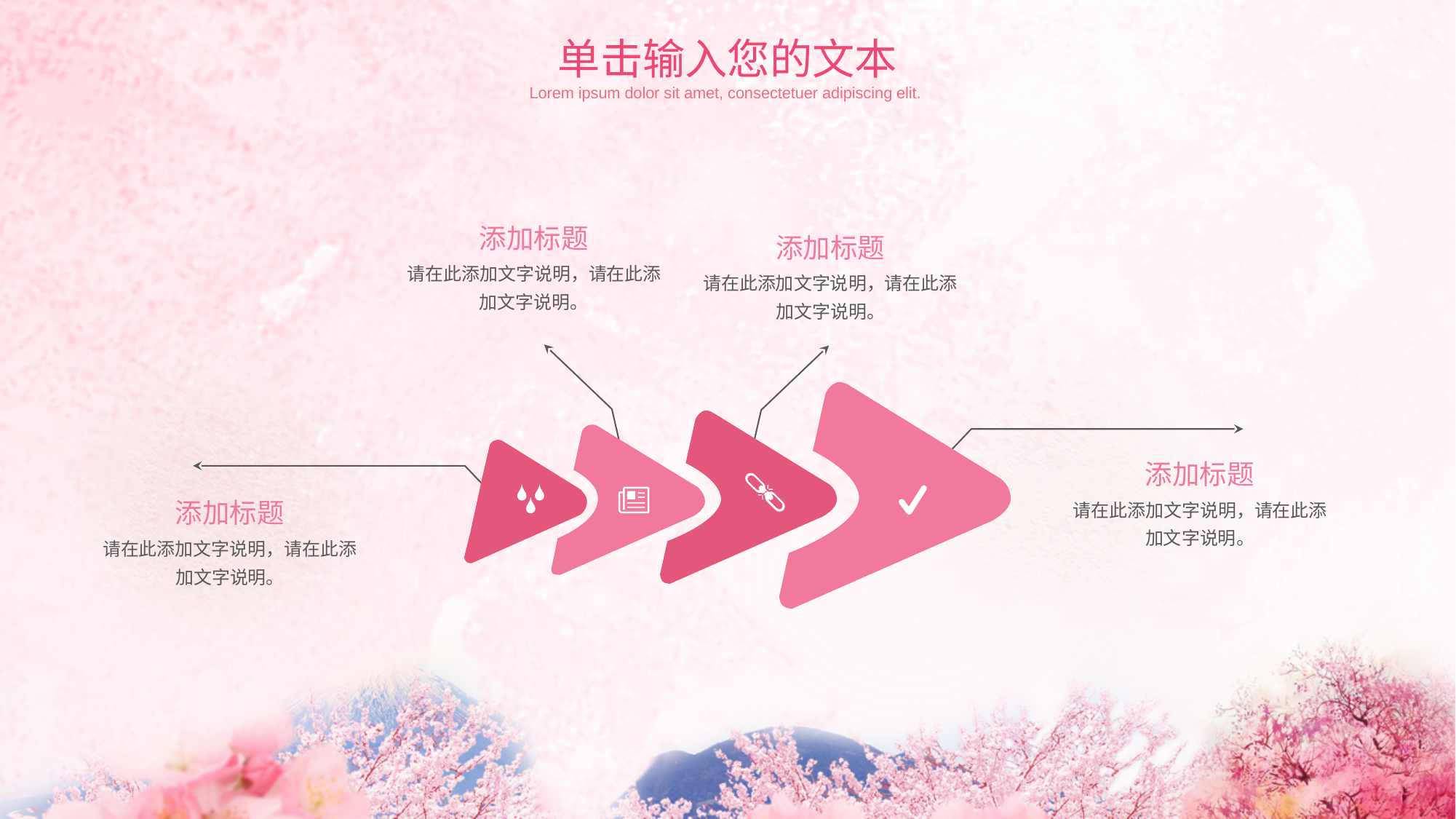

单击输入您的文本
Lorem ipsum dolor sit amet, consectetuer adipiscing elit.
添加标题
添加标题
请在此添加文字说明，请在此添加文字说明。
请在此添加文字说明，请在此添加文字说明。

添加标题

请在此添加文字说明，请在此添加文字说明。
添加标题
请在此添加文字说明，请在此添加文字说明。